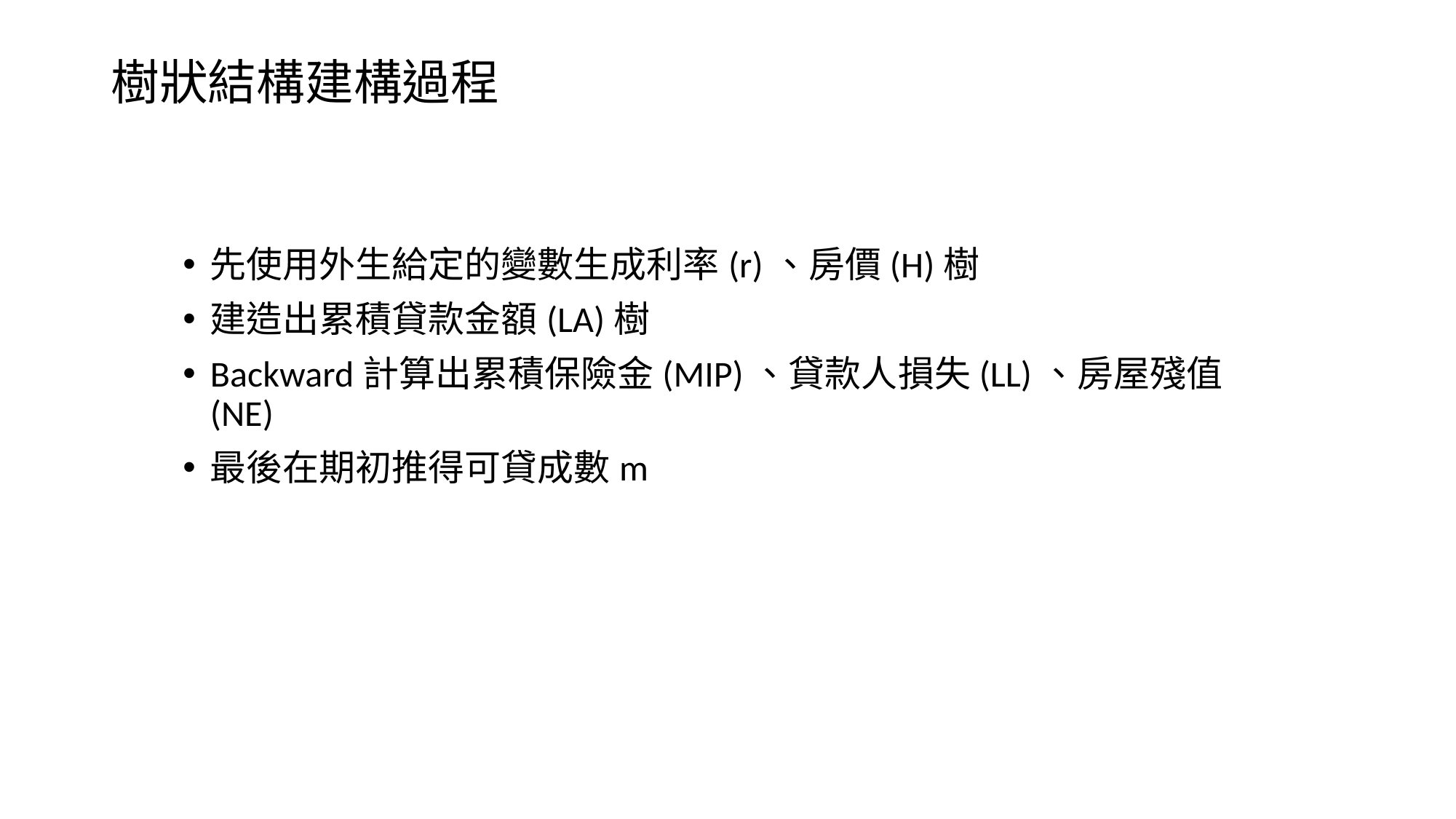

# 樹狀結構建構過程
先使用外生給定的變數生成利率(r)、房價(H)樹
建造出累積貸款金額(LA)樹
Backward計算出累積保險金(MIP)、貸款人損失(LL)、房屋殘值(NE)
最後在期初推得可貸成數m